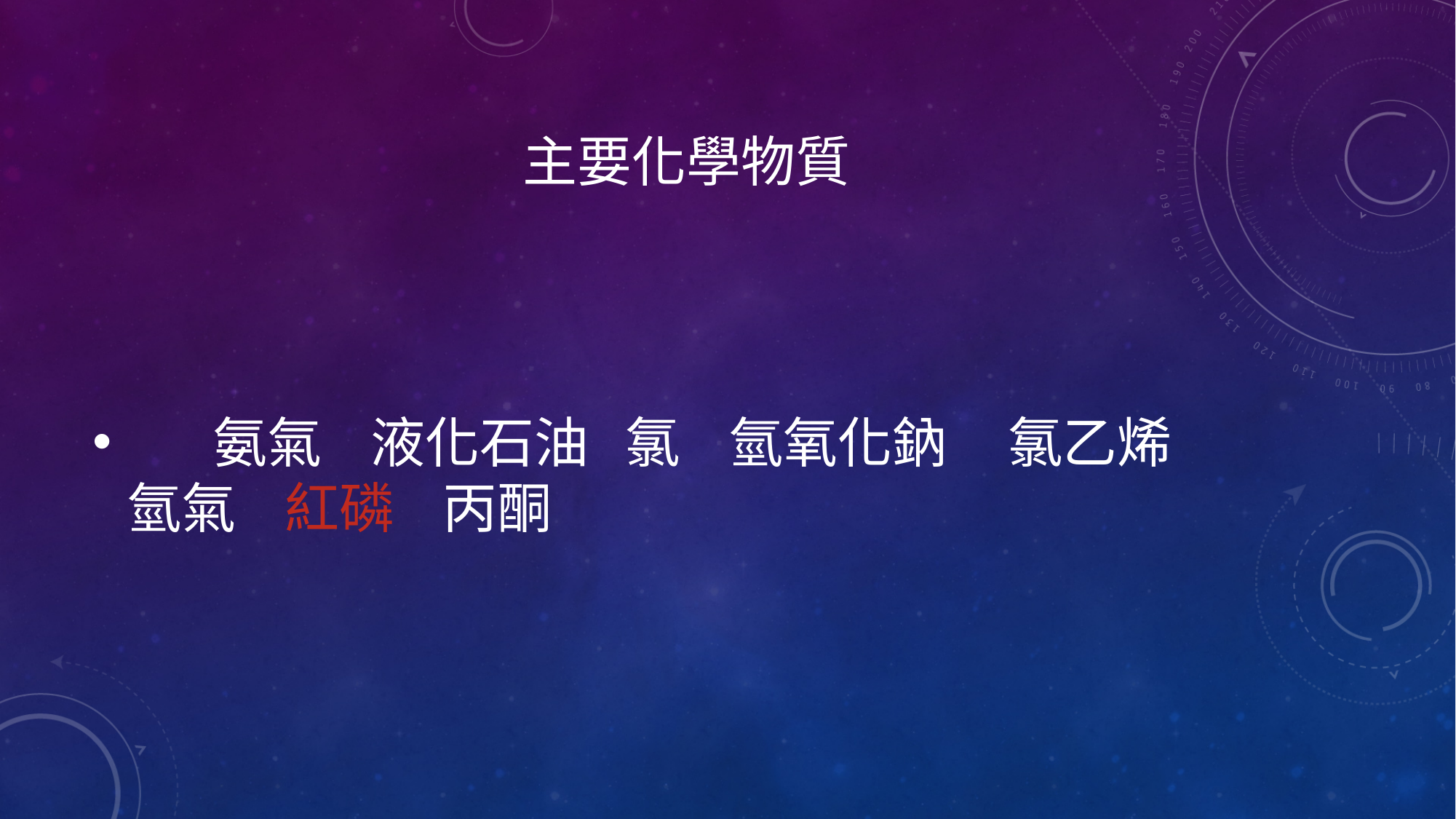

# 主要化學物質
      氨氣    液化石油   氯    氫氧化鈉     氯乙烯      氫氣    紅磷    丙酮